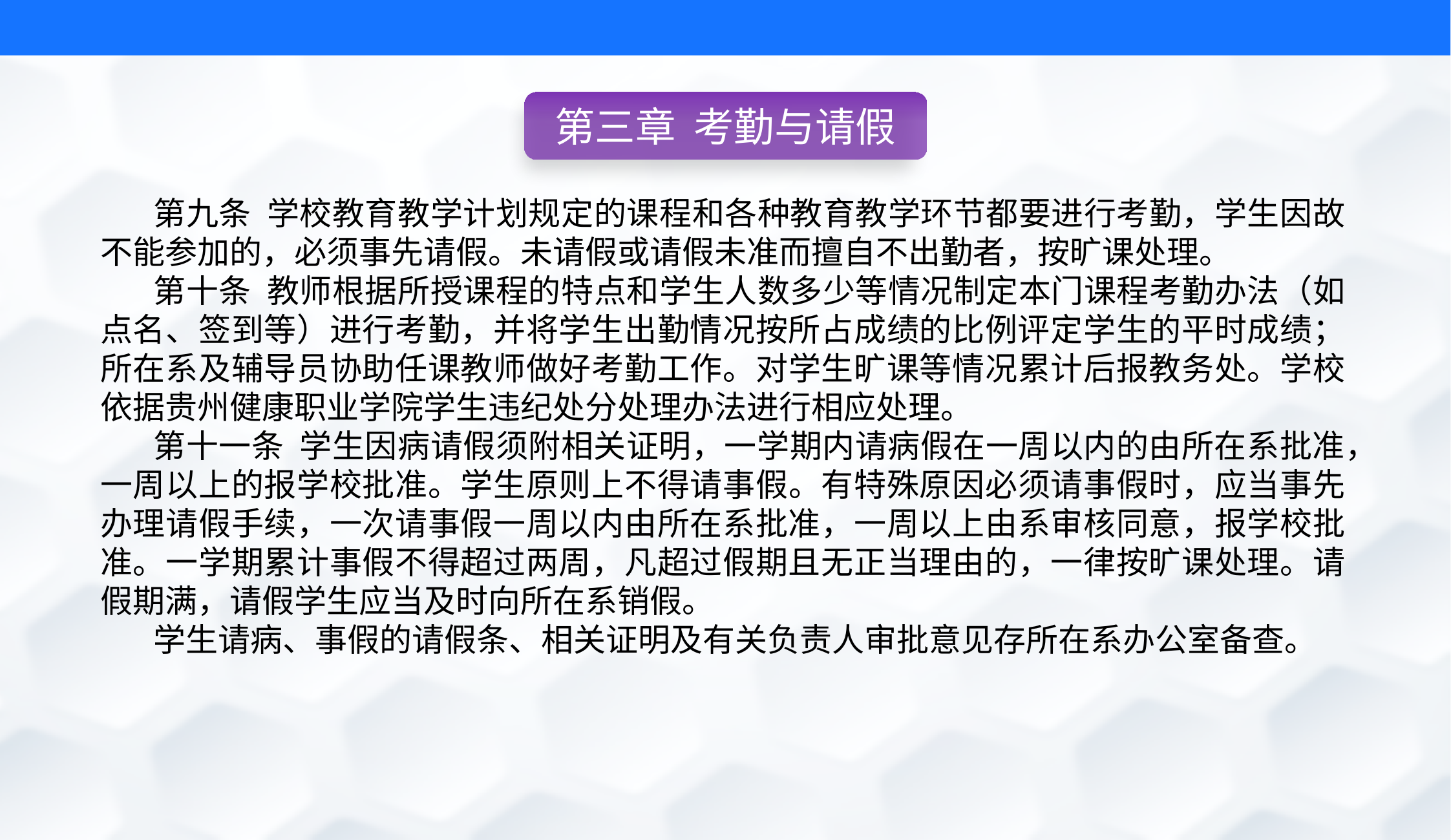

第三章  考勤与请假
第九条  学校教育教学计划规定的课程和各种教育教学环节都要进行考勤，学生因故不能参加的，必须事先请假。未请假或请假未准而擅自不出勤者，按旷课处理。
第十条  教师根据所授课程的特点和学生人数多少等情况制定本门课程考勤办法（如点名、签到等）进行考勤，并将学生出勤情况按所占成绩的比例评定学生的平时成绩；所在系及辅导员协助任课教师做好考勤工作。对学生旷课等情况累计后报教务处。学校依据贵州健康职业学院学生违纪处分处理办法进行相应处理。
第十一条  学生因病请假须附相关证明，一学期内请病假在一周以内的由所在系批准，一周以上的报学校批准。学生原则上不得请事假。有特殊原因必须请事假时，应当事先办理请假手续，一次请事假一周以内由所在系批准，一周以上由系审核同意，报学校批准。一学期累计事假不得超过两周，凡超过假期且无正当理由的，一律按旷课处理。请假期满，请假学生应当及时向所在系销假。
学生请病、事假的请假条、相关证明及有关负责人审批意见存所在系办公室备查。